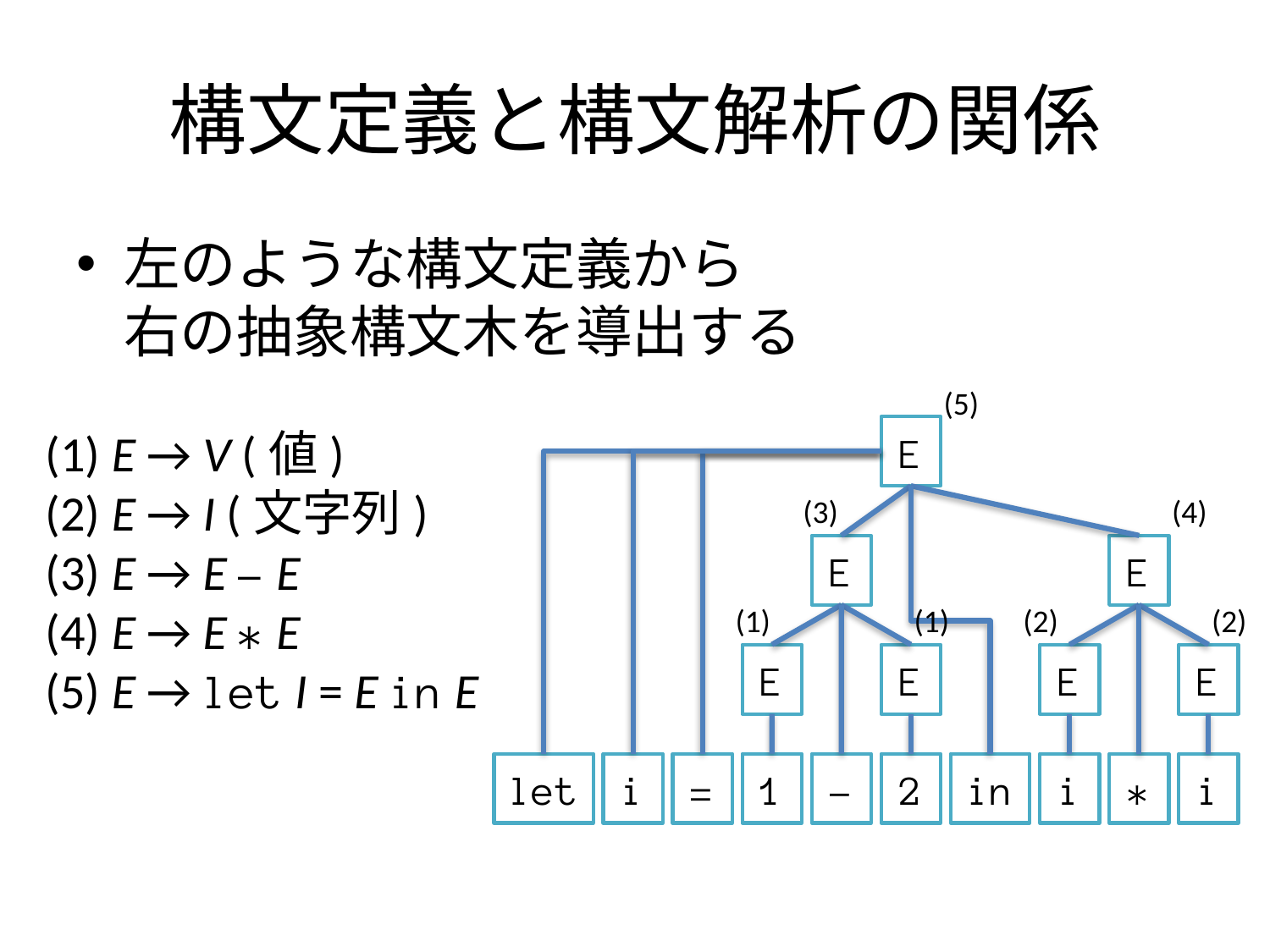

# 構文定義と構文解析の関係
左のような構文定義から
右の抽象構文木を導出する
(5)
(1) E → V (値)
(2) E → I (文字列)
(3) E → E - E
(4) E → E * E
(5) E → let I = E in E
E
(3)
(4)
E
E
(1)
(1)
(2)
(2)
E
E
E
E
let
i
=
1
-
2
in
i
*
i